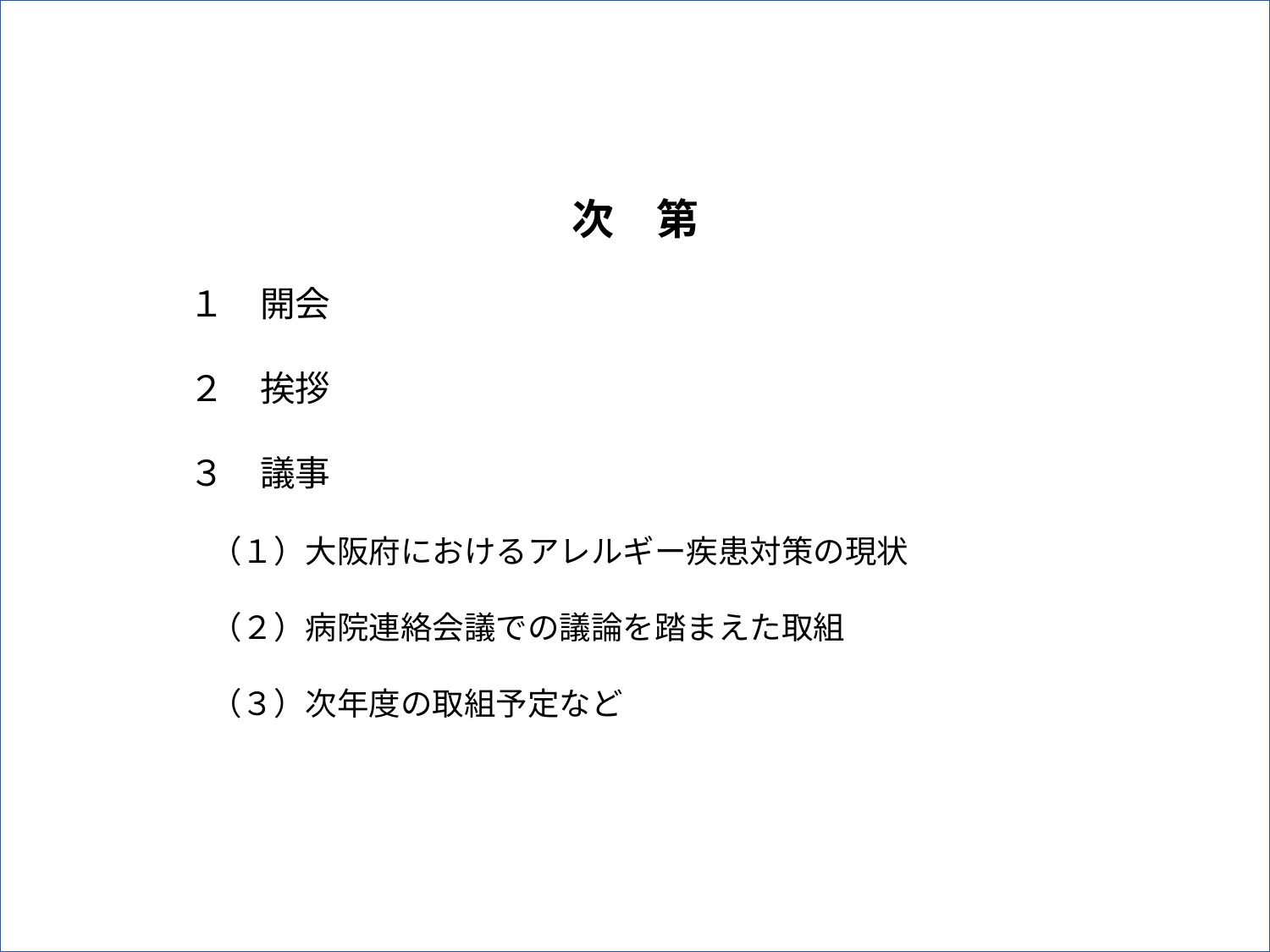

次　第

　　　　　１　開会

　　　　　２　挨拶

　　　　　３　議事

　　　　　　 （１）大阪府におけるアレルギー疾患対策の現状

　　　　　　 （２）病院連絡会議での議論を踏まえた取組

　　　　　　 （３）次年度の取組予定など